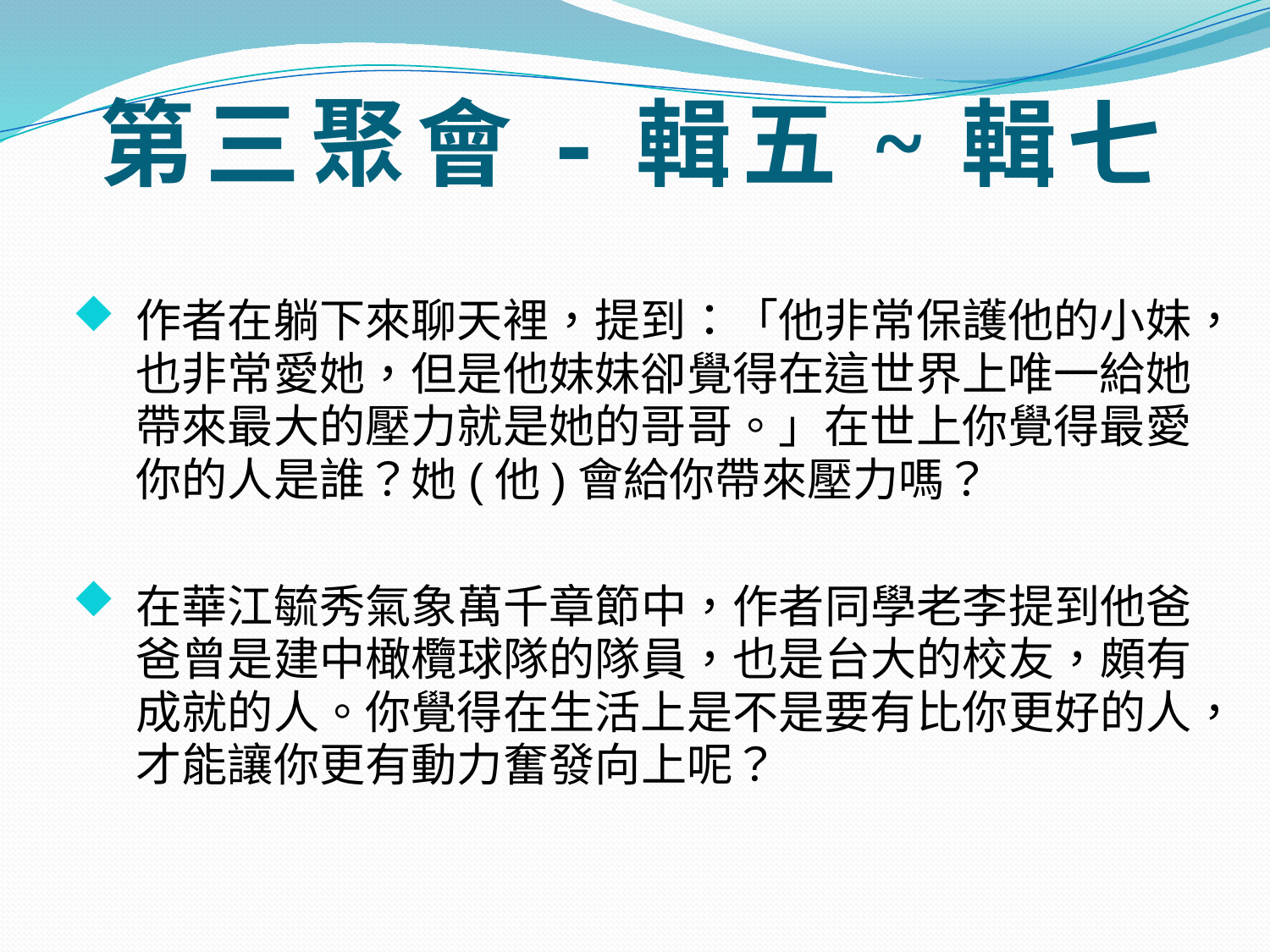

# 第三聚會-輯五~輯七
作者在躺下來聊天裡，提到：「他非常保護他的小妹，也非常愛她，但是他妹妹卻覺得在這世界上唯一給她帶來最大的壓力就是她的哥哥。」在世上你覺得最愛你的人是誰？她(他)會給你帶來壓力嗎？

在華江毓秀氣象萬千章節中，作者同學老李提到他爸爸曾是建中橄欖球隊的隊員，也是台大的校友，頗有成就的人。你覺得在生活上是不是要有比你更好的人，才能讓你更有動力奮發向上呢？